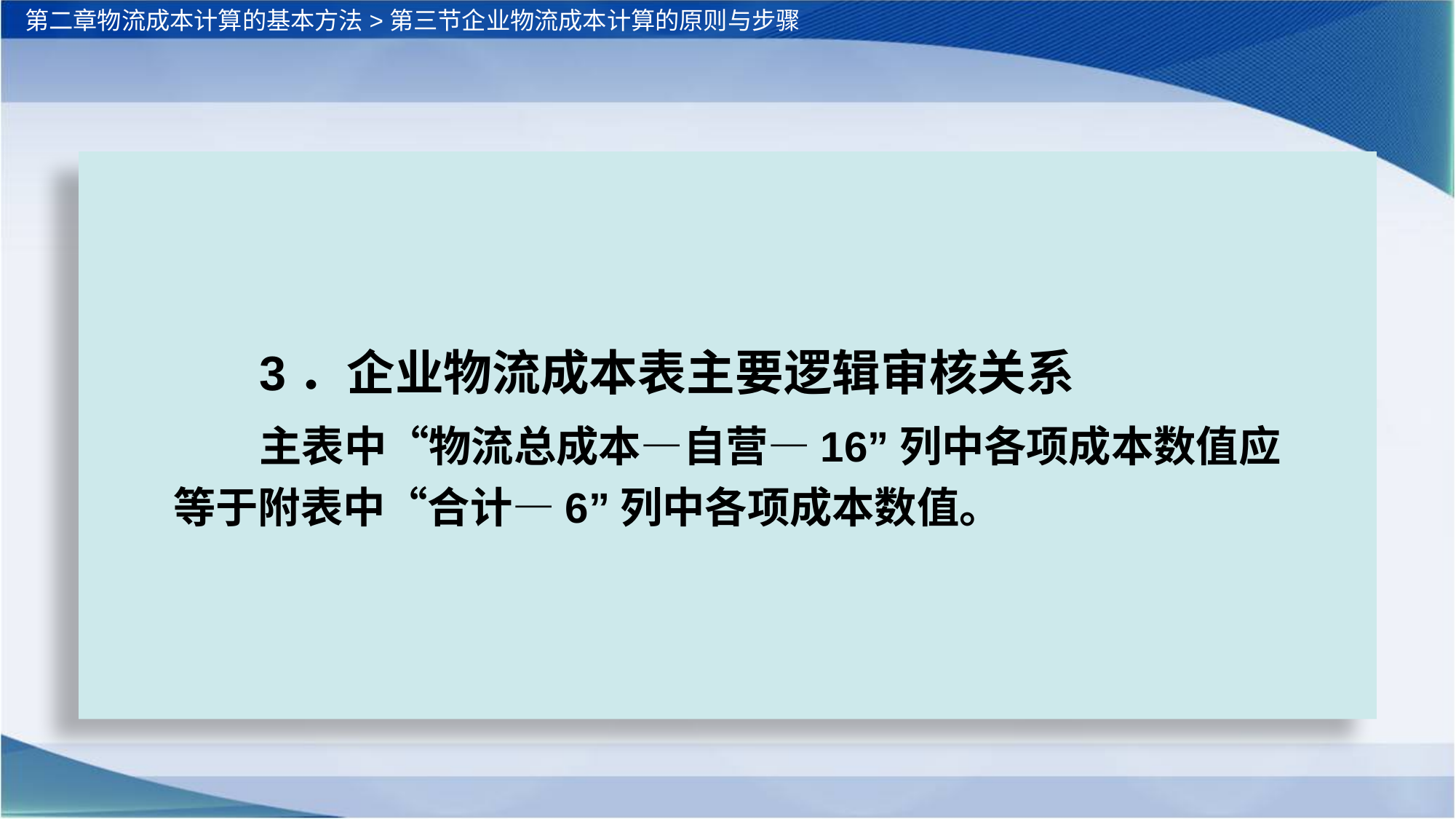

第二章物流成本计算的基本方法>第三节企业物流成本计算的原则与步骤
3．企业物流成本表主要逻辑审核关系
主表中“物流总成本—自营—16”列中各项成本数值应等于附表中“合计—6”列中各项成本数值。